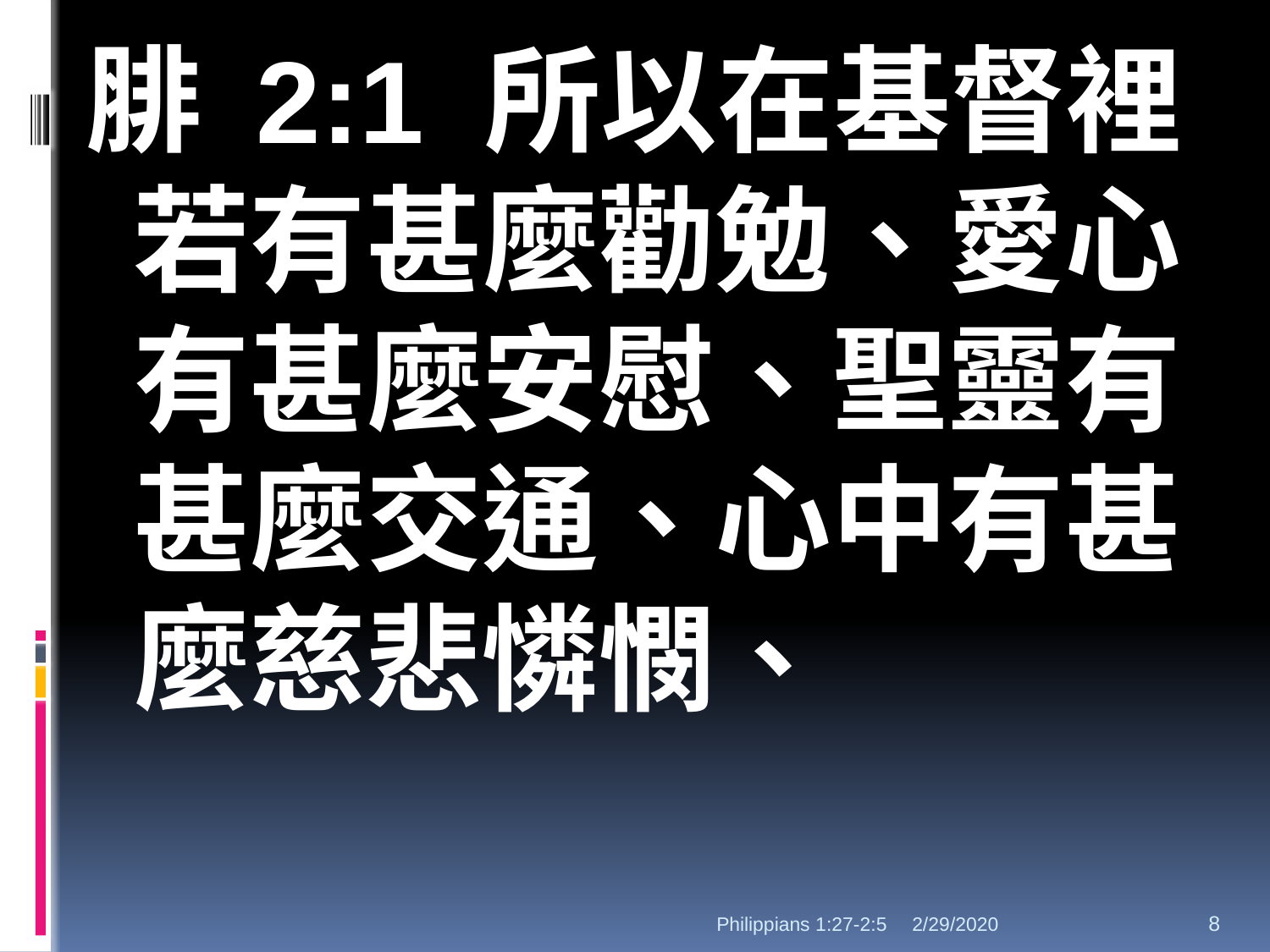

#
腓 2:1 所以在基督裡若有甚麼勸勉、愛心有甚麼安慰、聖靈有甚麼交通、心中有甚麼慈悲憐憫、

Philippians 1:27-2:5
2/29/2020
8